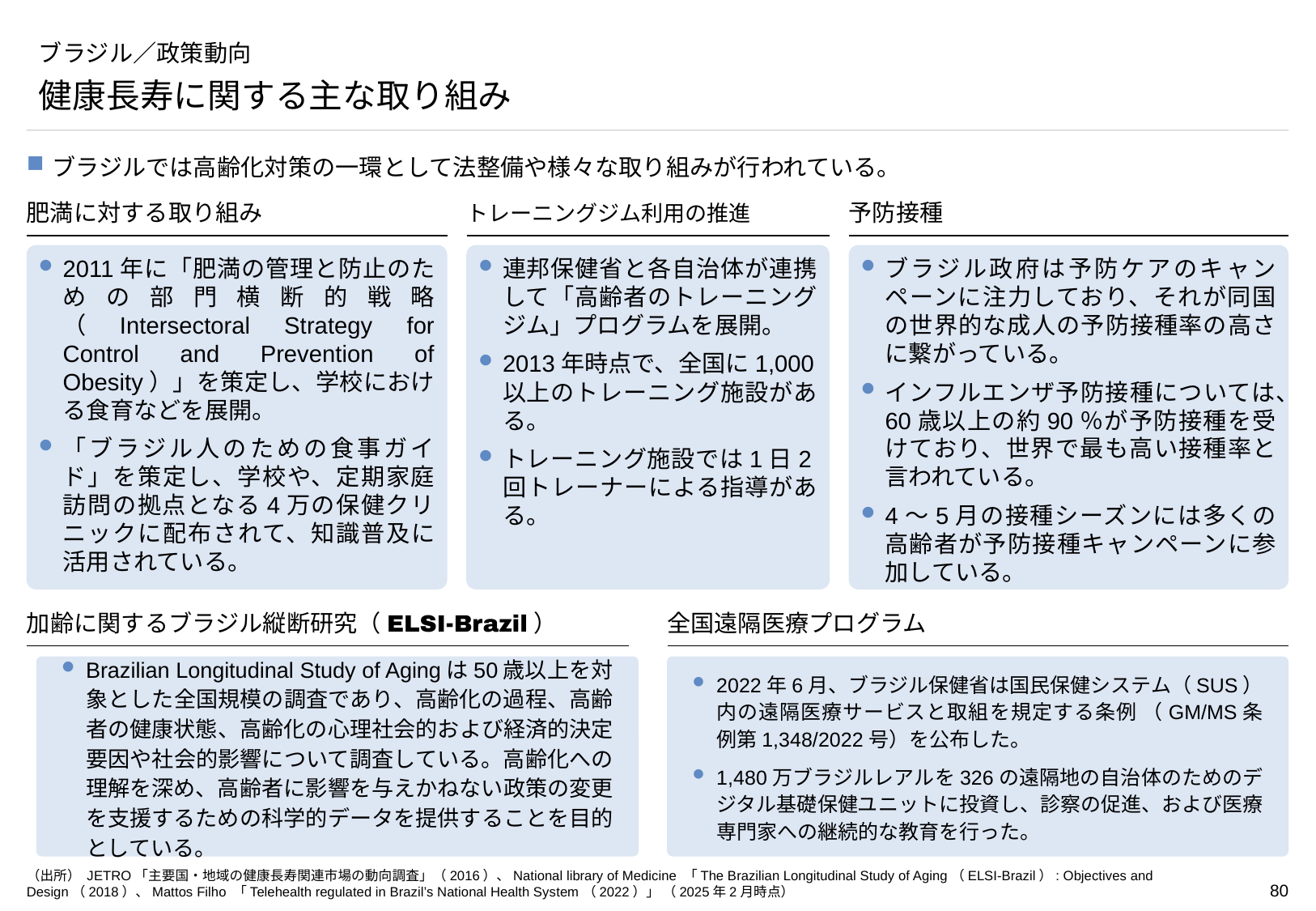

# ブラジル／政策動向
健康長寿に関する主な取り組み
ブラジルでは高齢化対策の一環として法整備や様々な取り組みが行われている。
肥満に対する取り組み
トレーニングジム利用の推進
予防接種
2011年に「肥満の管理と防止のための部門横断的戦略（Intersectoral Strategy for Control and Prevention of Obesity）」を策定し、学校における食育などを展開。
「ブラジル人のための食事ガイド」を策定し、学校や、定期家庭訪問の拠点となる4万の保健クリニックに配布されて、知識普及に活用されている。
連邦保健省と各自治体が連携して「高齢者のトレーニングジム」プログラムを展開。
2013年時点で、全国に1,000以上のトレーニング施設がある。
トレーニング施設では1日2回トレーナーによる指導がある。
ブラジル政府は予防ケアのキャンペーンに注力しており、それが同国の世界的な成人の予防接種率の高さに繋がっている。
インフルエンザ予防接種については、60歳以上の約90％が予防接種を受けており、世界で最も高い接種率と言われている。
4～5月の接種シーズンには多くの高齢者が予防接種キャンペーンに参加している。
加齢に関するブラジル縦断研究（ELSI-Brazil）
全国遠隔医療プログラム
Brazilian Longitudinal Study of Agingは50歳以上を対象とした全国規模の調査であり、高齢化の過程、高齢者の健康状態、高齢化の心理社会的および経済的決定要因や社会的影響について調査している。高齢化への理解を深め、高齢者に影響を与えかねない政策の変更を支援するための科学的データを提供することを目的としている。
2022年6月、ブラジル保健省は国民保健システム（SUS）内の遠隔医療サービスと取組を規定する条例 （GM/MS条例第1,348/2022号）を公布した。
1,480万ブラジルレアルを326の遠隔地の自治体のためのデジタル基礎保健ユニットに投資し、診察の促進、および医療専門家への継続的な教育を行った。
（出所） JETRO「主要国・地域の健康長寿関連市場の動向調査」（2016）、National library of Medicine 「The Brazilian Longitudinal Study of Aging（ELSI-Brazil）: Objectives and Design（2018）、Mattos Filho 「Telehealth regulated in Brazil’s National Health System（2022）」 （2025年2月時点）